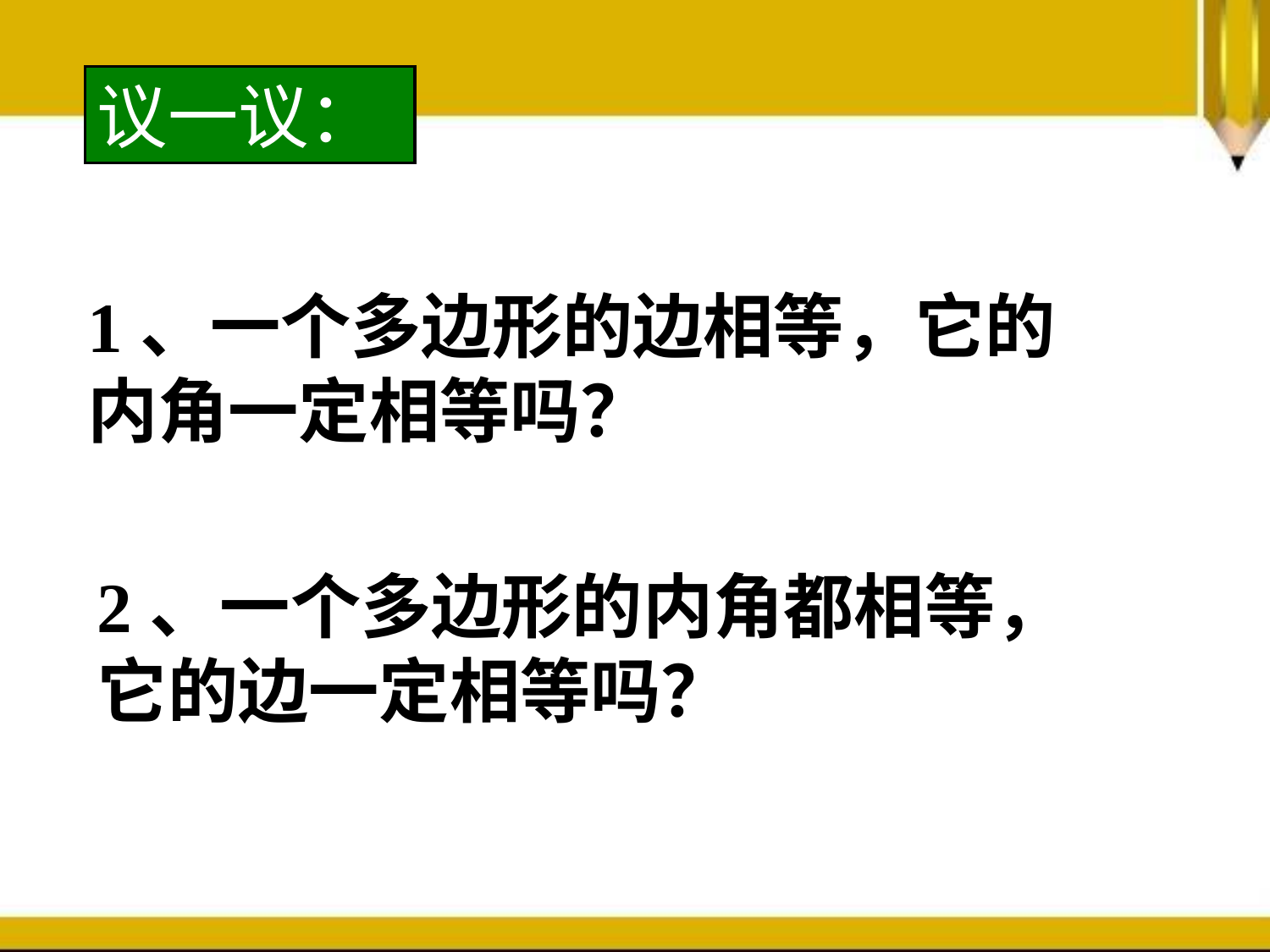

议一议：
1、一个多边形的边相等，它的内角一定相等吗？
2、一个多边形的内角都相等，它的边一定相等吗？